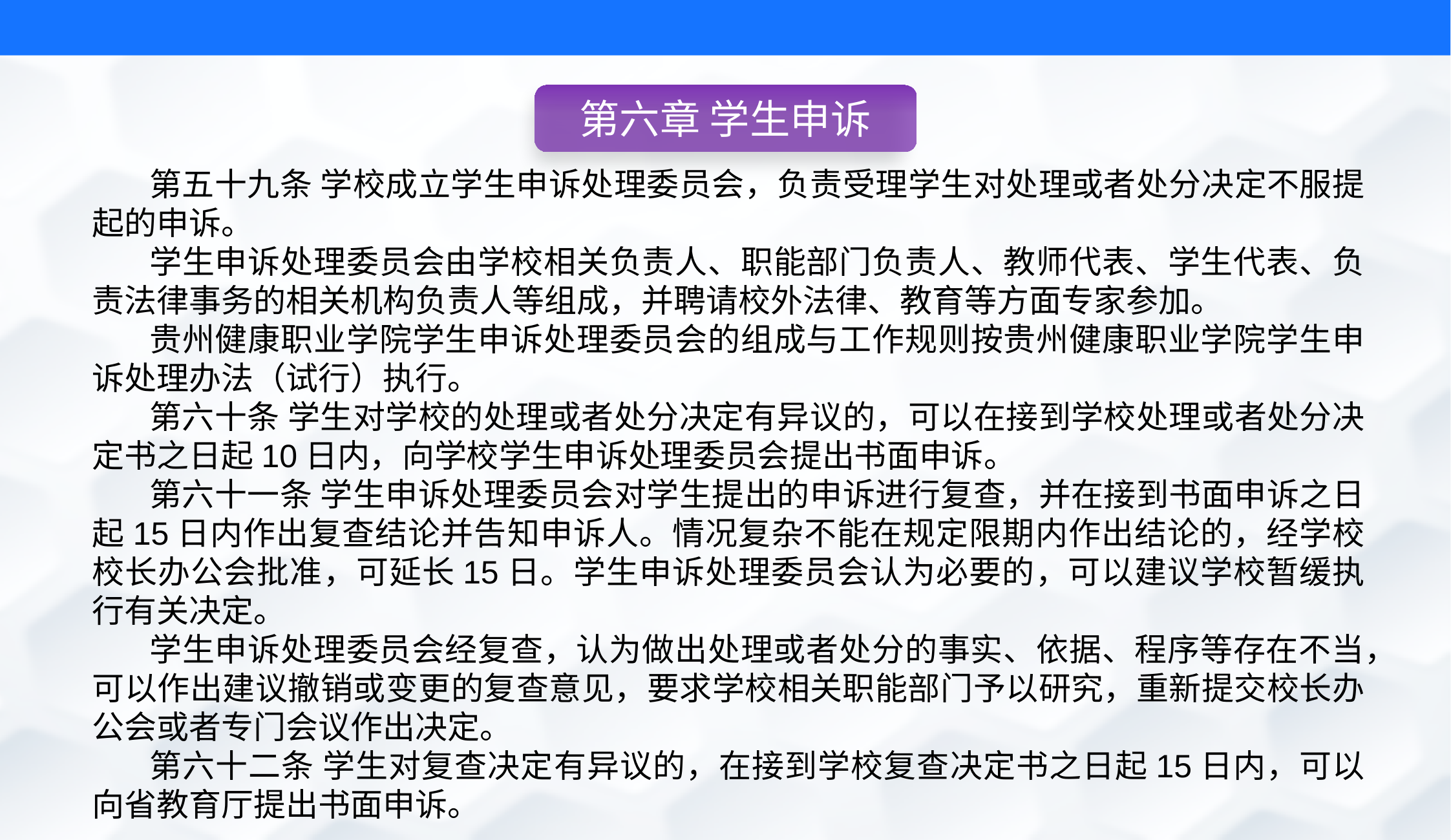

第六章 学生申诉
第五十九条 学校成立学生申诉处理委员会，负责受理学生对处理或者处分决定不服提起的申诉。
学生申诉处理委员会由学校相关负责人、职能部门负责人、教师代表、学生代表、负责法律事务的相关机构负责人等组成，并聘请校外法律、教育等方面专家参加。
贵州健康职业学院学生申诉处理委员会的组成与工作规则按贵州健康职业学院学生申诉处理办法（试行）执行。
第六十条 学生对学校的处理或者处分决定有异议的，可以在接到学校处理或者处分决定书之日起10日内，向学校学生申诉处理委员会提出书面申诉。
第六十一条 学生申诉处理委员会对学生提出的申诉进行复查，并在接到书面申诉之日起15日内作出复查结论并告知申诉人。情况复杂不能在规定限期内作出结论的，经学校校长办公会批准，可延长15日。学生申诉处理委员会认为必要的，可以建议学校暂缓执行有关决定。
学生申诉处理委员会经复查，认为做出处理或者处分的事实、依据、程序等存在不当，可以作出建议撤销或变更的复查意见，要求学校相关职能部门予以研究，重新提交校长办公会或者专门会议作出决定。
第六十二条 学生对复查决定有异议的，在接到学校复查决定书之日起15日内，可以向省教育厅提出书面申诉。